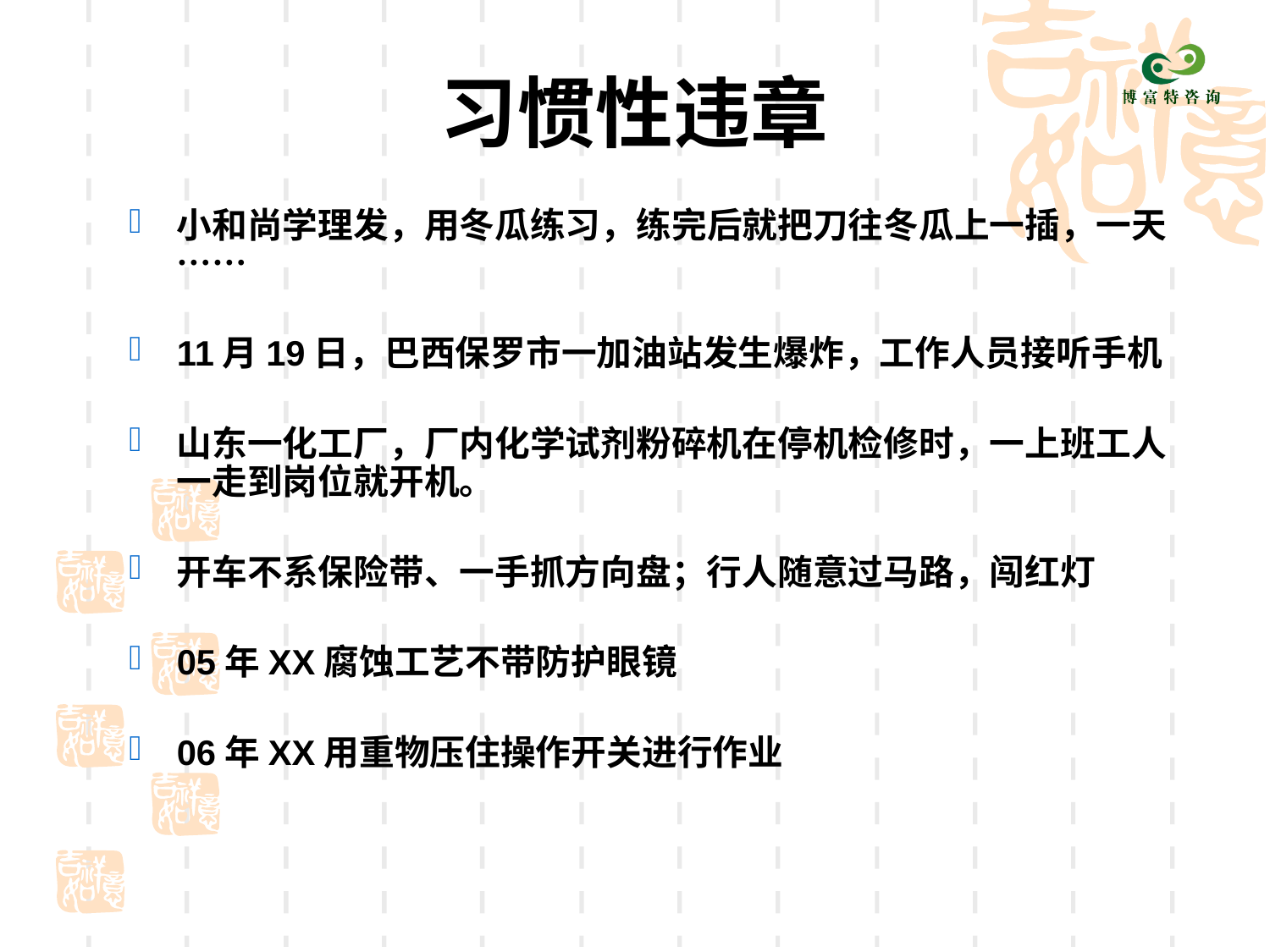

# 习惯性违章
小和尚学理发，用冬瓜练习，练完后就把刀往冬瓜上一插，一天……

11月19日，巴西保罗市一加油站发生爆炸，工作人员接听手机

山东一化工厂，厂内化学试剂粉碎机在停机检修时，一上班工人一走到岗位就开机。

开车不系保险带、一手抓方向盘；行人随意过马路，闯红灯

05年XX腐蚀工艺不带防护眼镜

06年XX用重物压住操作开关进行作业

26